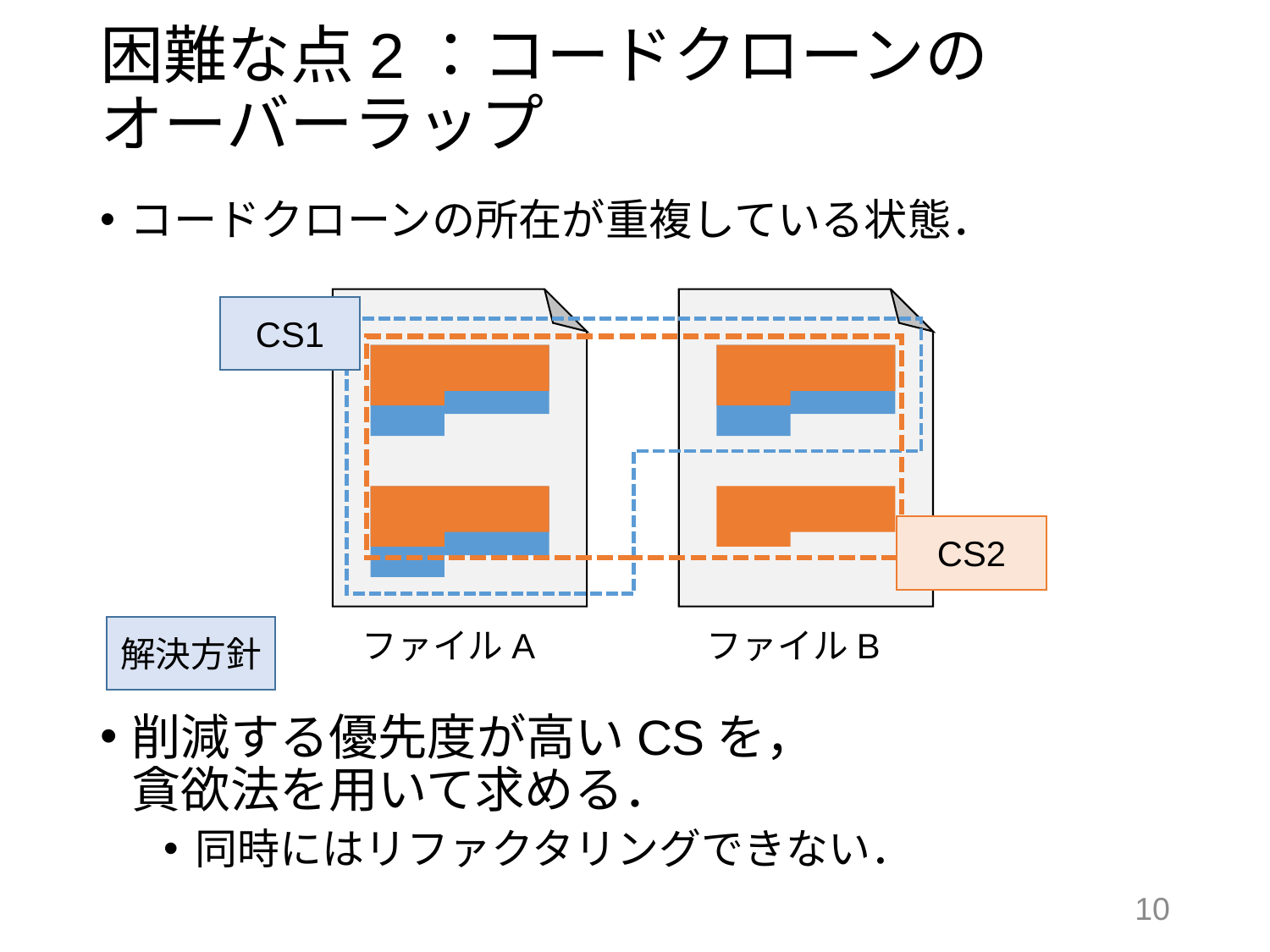

# 困難な点2：コードクローンの オーバーラップ
コードクローンの所在が重複している状態．

CS1

CS2
解決方針
ファイルA
ファイルB
削減する優先度が高いCSを，　　　　　　　貪欲法を用いて求める．
同時にはリファクタリングできない．
10